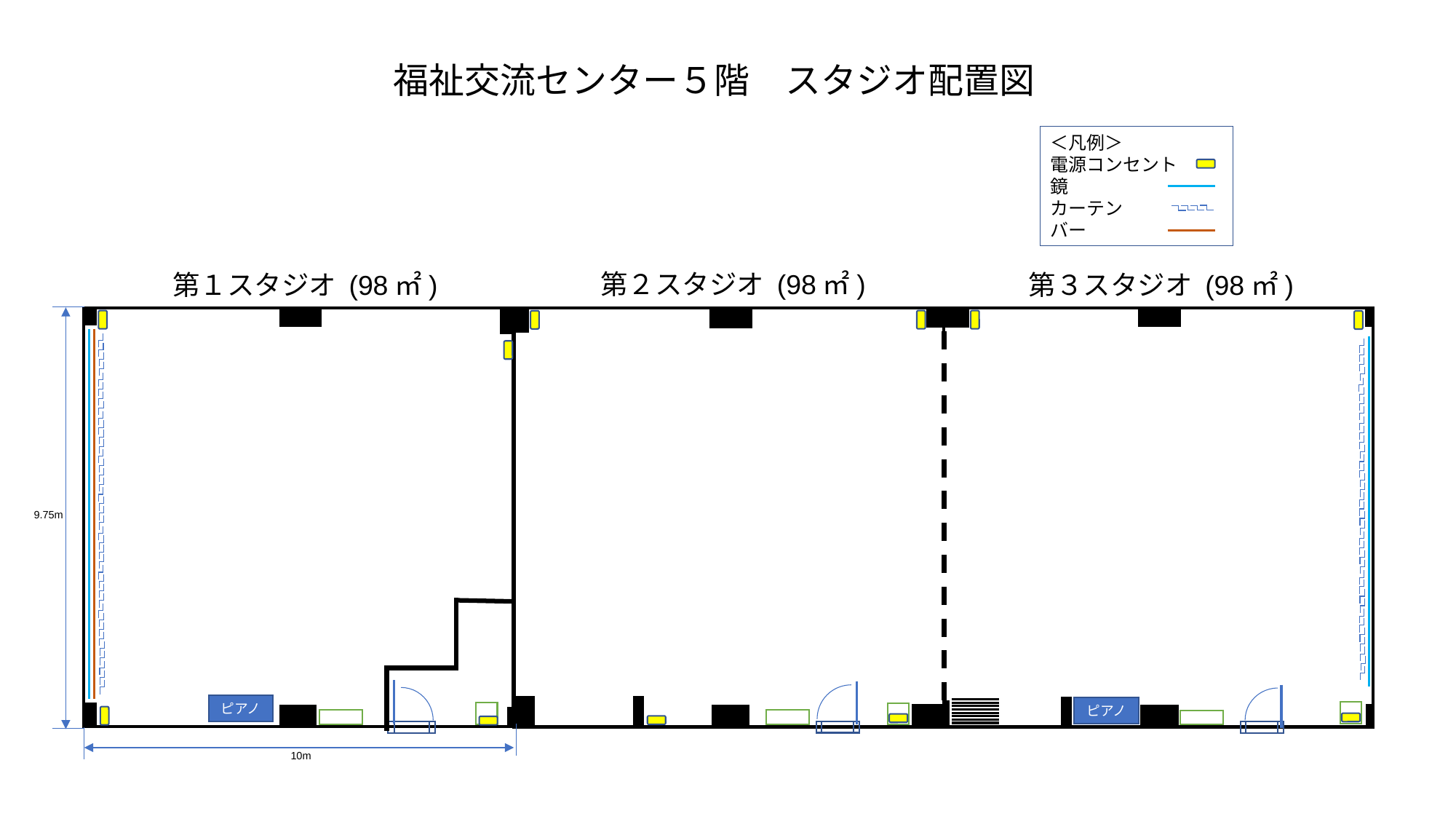

福祉交流センター５階　スタジオ配置図
＜凡例＞
電源コンセント
鏡
カーテン
バー

第２スタジオ (98㎡)
第１スタジオ (98㎡)
第３スタジオ (98㎡)

9.75m

ピアノ

ピアノ

10m